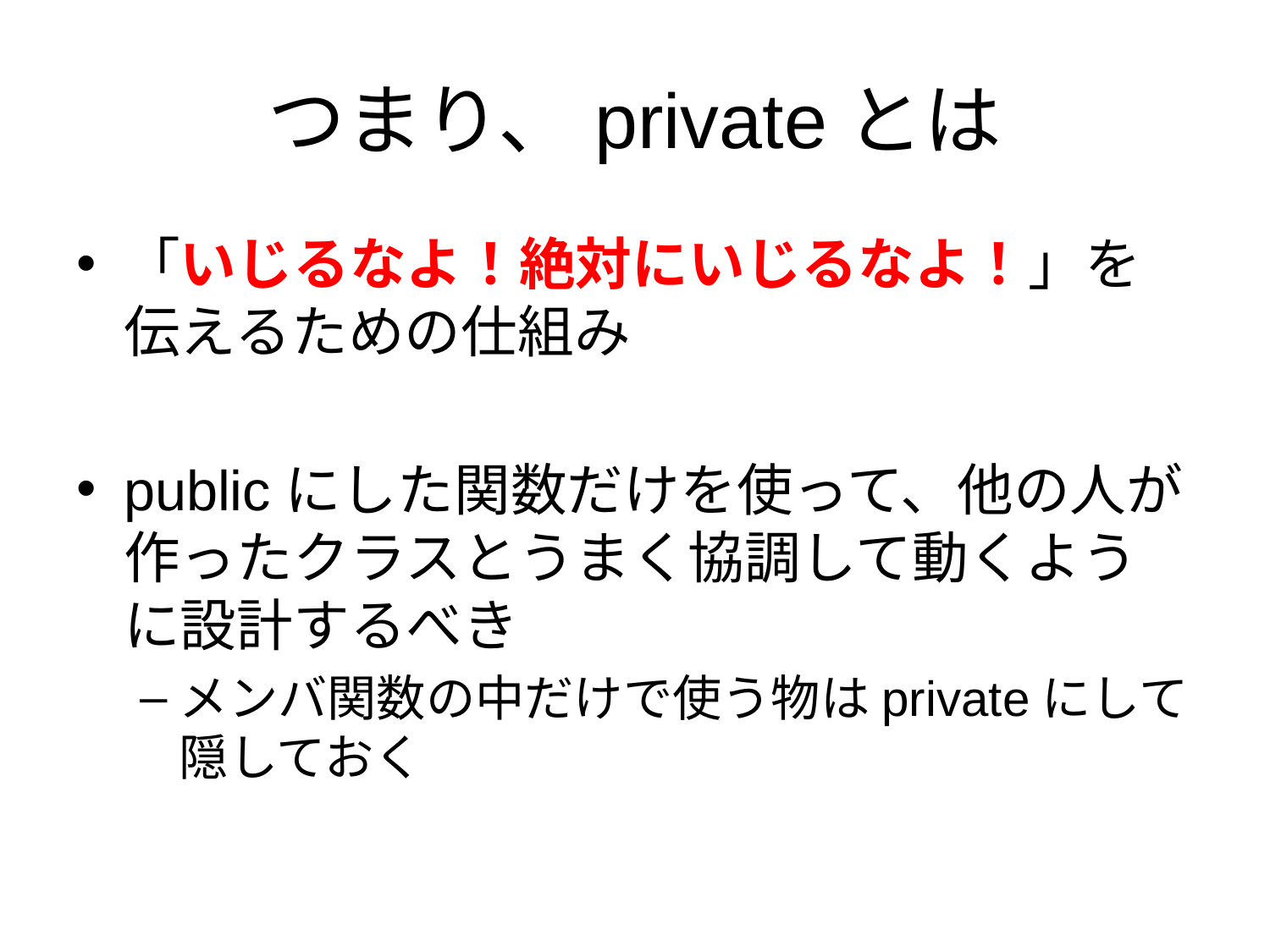

# つまり、privateとは
「いじるなよ！絶対にいじるなよ！」を伝えるための仕組み

publicにした関数だけを使って、他の人が作ったクラスとうまく協調して動くように設計するべき
メンバ関数の中だけで使う物はprivateにして隠しておく